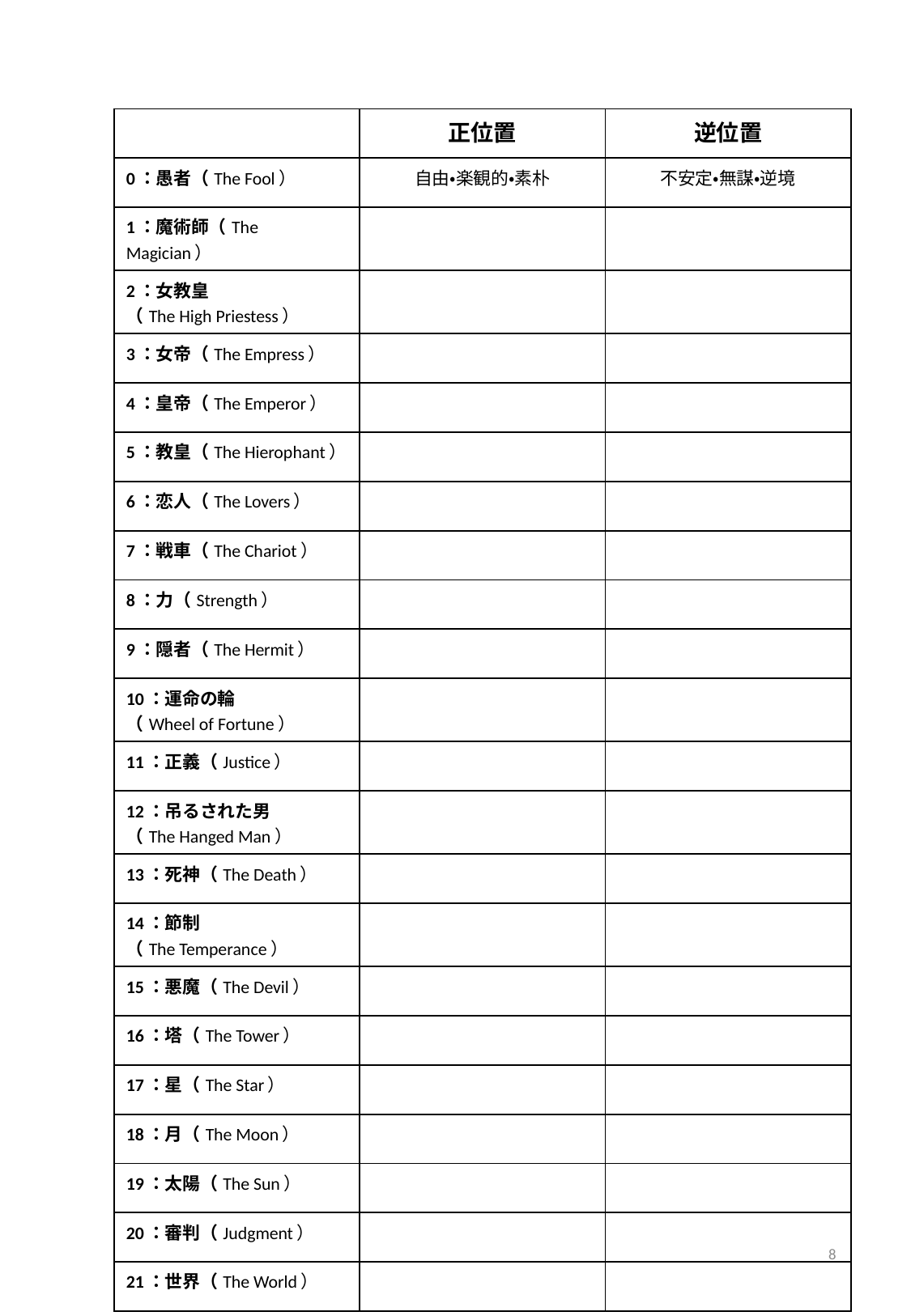

|  | 正位置 | 逆位置 |
| --- | --- | --- |
| 0：愚者（The Fool） | 自由・楽観的・素朴 | 不安定・無謀・逆境 |
| 1：魔術師（The Magician） |  |  |
| 2：女教皇 （The High Priestess） |  |  |
| 3：女帝（The Empress） |  |  |
| 4：皇帝（The Emperor） |  |  |
| 5：教皇（The Hierophant） |  |  |
| 6：恋人（The Lovers） |  |  |
| 7：戦車（The Chariot） |  |  |
| 8：力（Strength） |  |  |
| 9：隠者（The Hermit） |  |  |
| 10：運命の輪 （Wheel of Fortune） |  |  |
| 11：正義（Justice） |  |  |
| 12：吊るされた男 （The Hanged Man） |  |  |
| 13：死神（The Death） |  |  |
| 14：節制 （The Temperance） |  |  |
| 15：悪魔（The Devil） |  |  |
| 16：塔（The Tower） |  |  |
| 17：星（The Star） |  |  |
| 18：月（The Moon） |  |  |
| 19：太陽（The Sun） |  |  |
| 20：審判（Judgment） |  |  |
| 21：世界（The World） |  |  |
8